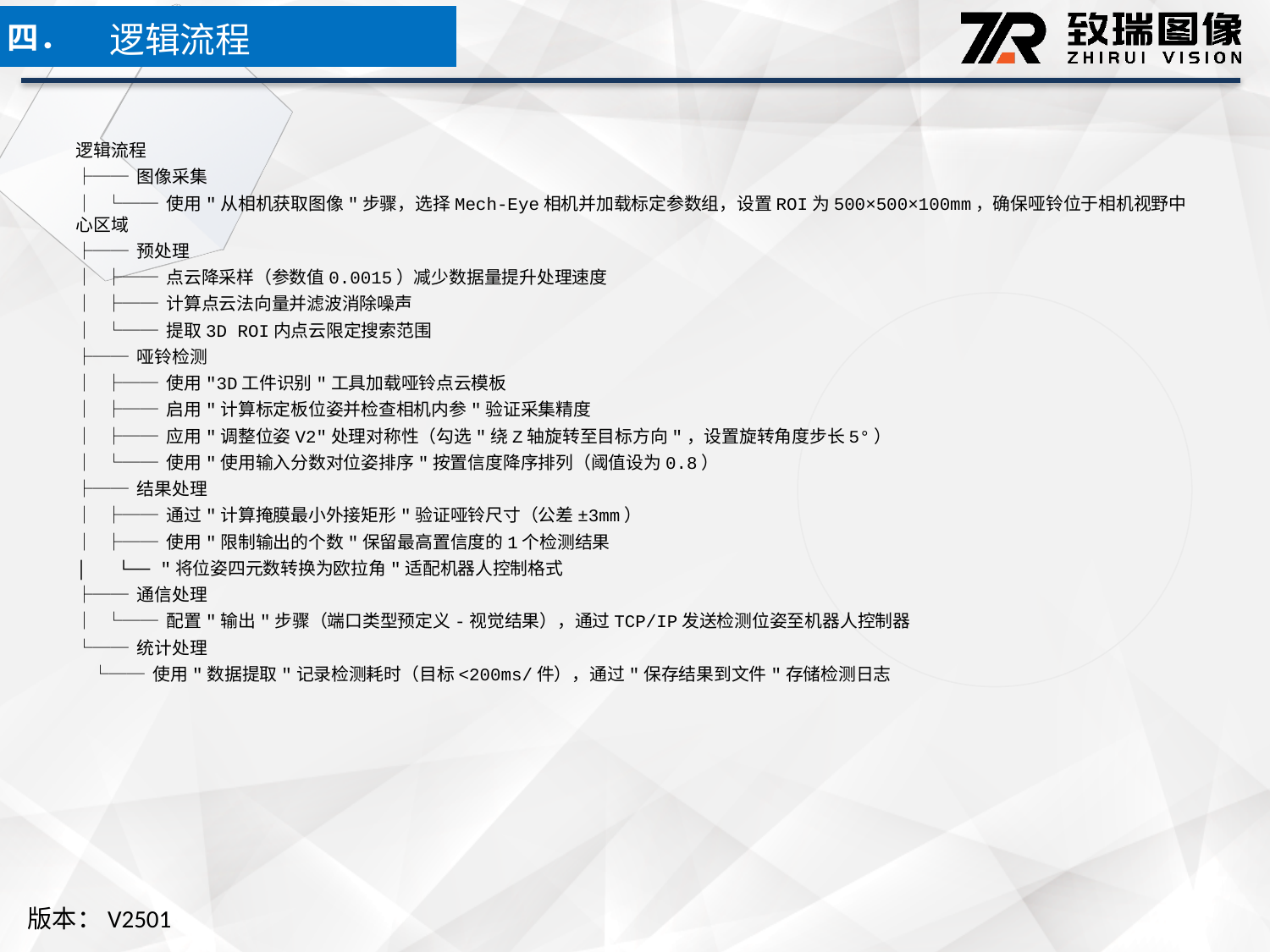

逻辑流程
四．

逻辑流程
├── 图像采集
│   └── 使用"从相机获取图像"步骤，选择Mech-Eye相机并加载标定参数组，设置ROI为500×500×100mm，确保哑铃位于相机视野中心区域
├── 预处理
│   ├── 点云降采样（参数值0.0015）减少数据量提升处理速度
│   ├── 计算点云法向量并滤波消除噪声
│   └── 提取3D ROI内点云限定搜索范围
├── 哑铃检测
│   ├── 使用"3D工件识别"工具加载哑铃点云模板
│   ├── 启用"计算标定板位姿并检查相机内参"验证采集精度
│   ├── 应用"调整位姿V2"处理对称性（勾选"绕Z轴旋转至目标方向"，设置旋转角度步长5°）
│   └── 使用"使用输入分数对位姿排序"按置信度降序排列（阈值设为0.8）
├── 结果处理
│   ├── 通过"计算掩膜最小外接矩形"验证哑铃尺寸（公差±3mm）
│   ├── 使用"限制输出的个数"保留最高置信度的1个检测结果
│   └── "将位姿四元数转换为欧拉角"适配机器人控制格式
├── 通信处理
│   └── 配置"输出"步骤（端口类型预定义-视觉结果），通过TCP/IP发送检测位姿至机器人控制器
└── 统计处理
    └── 使用"数据提取"记录检测耗时（目标<200ms/件），通过"保存结果到文件"存储检测日志